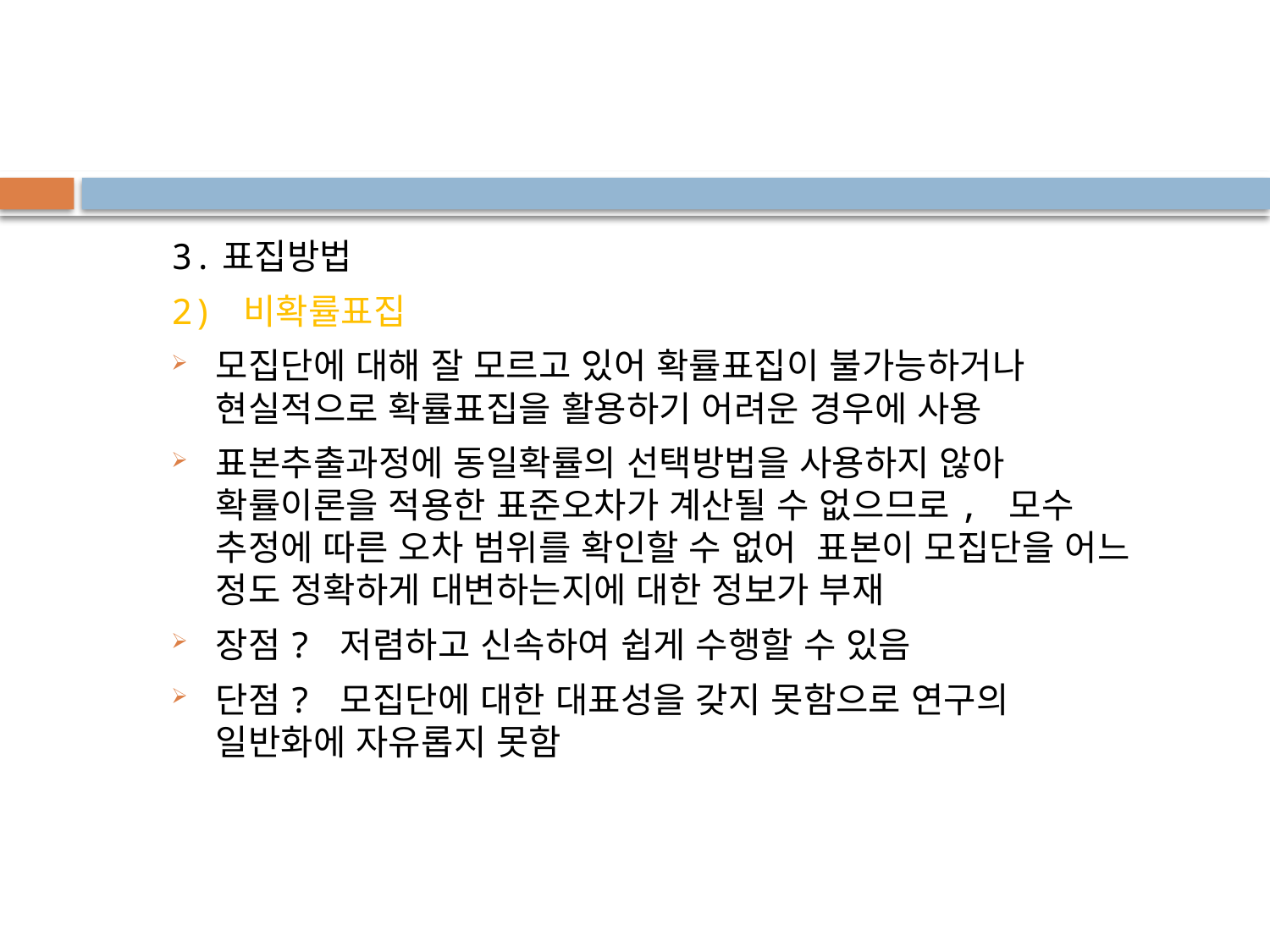

3.표집방법
2) 비확률표집
모집단에 대해 잘 모르고 있어 확률표집이 불가능하거나 현실적으로 확률표집을 활용하기 어려운 경우에 사용
표본추출과정에 동일확률의 선택방법을 사용하지 않아 확률이론을 적용한 표준오차가 계산될 수 없으므로, 모수 추정에 따른 오차 범위를 확인할 수 없어  표본이 모집단을 어느 정도 정확하게 대변하는지에 대한 정보가 부재
장점? 저렴하고 신속하여 쉽게 수행할 수 있음
단점? 모집단에 대한 대표성을 갖지 못함으로 연구의 일반화에 자유롭지 못함